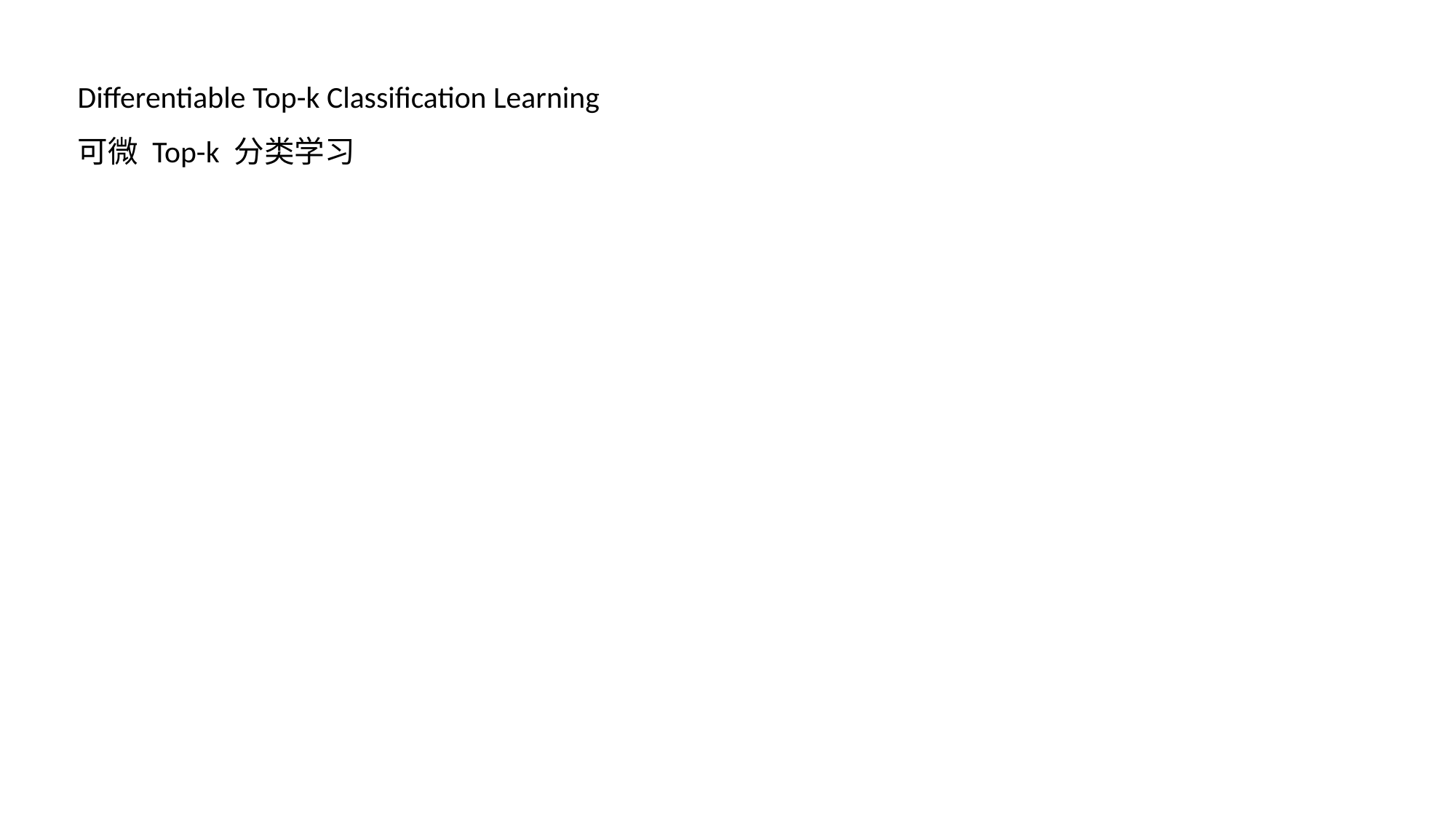

Differentiable Top-k Classification Learning
可微 Top-k 分类学习
24